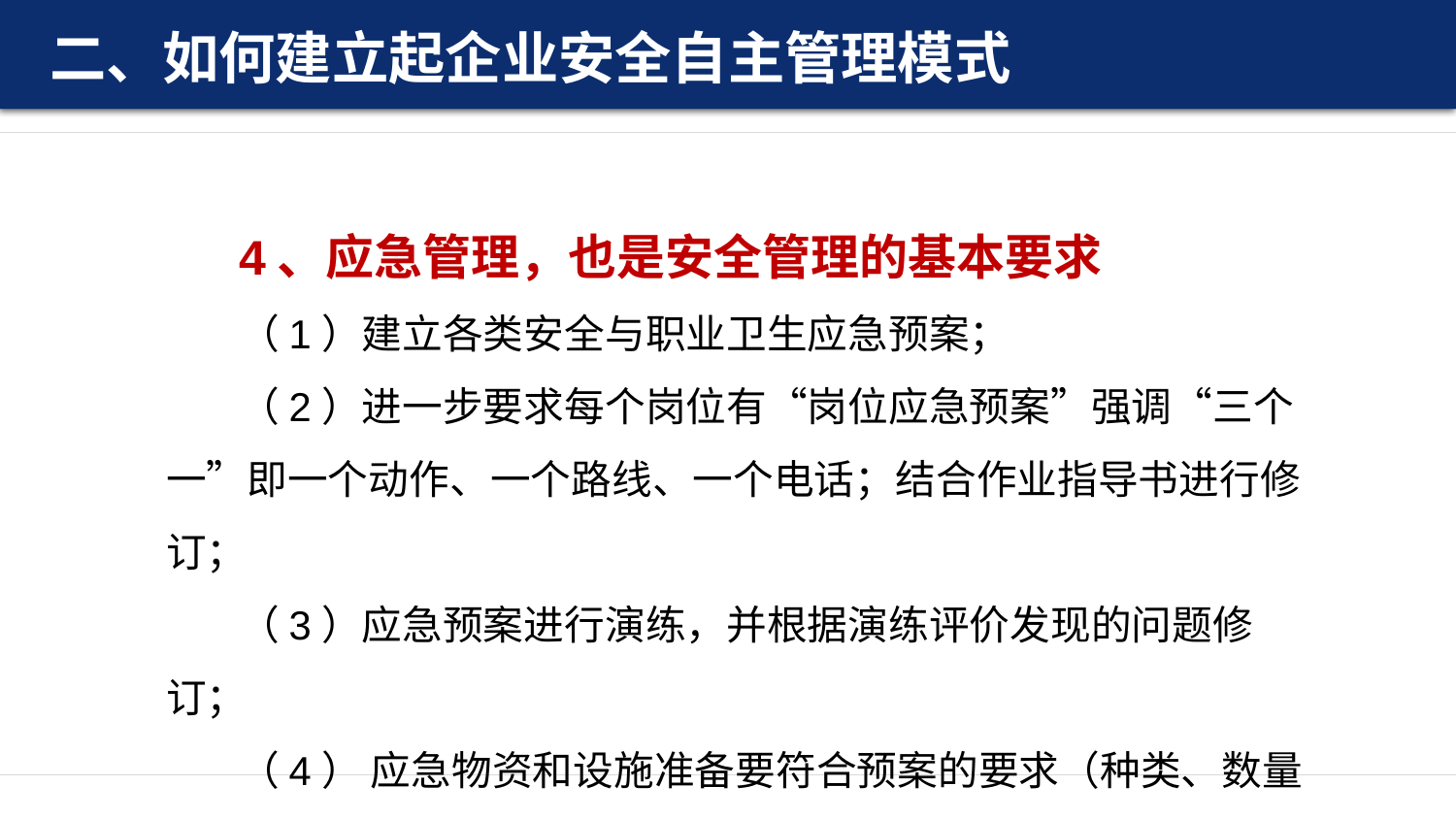

二、如何建立起企业安全自主管理模式
4、应急管理，也是安全管理的基本要求
（1）建立各类安全与职业卫生应急预案；
（2）进一步要求每个岗位有“岗位应急预案”强调“三个一”即一个动作、一个路线、一个电话；结合作业指导书进行修订；
（3）应急预案进行演练，并根据演练评价发现的问题修订；
（4） 应急物资和设施准备要符合预案的要求（种类、数量等）现场检查要完好；